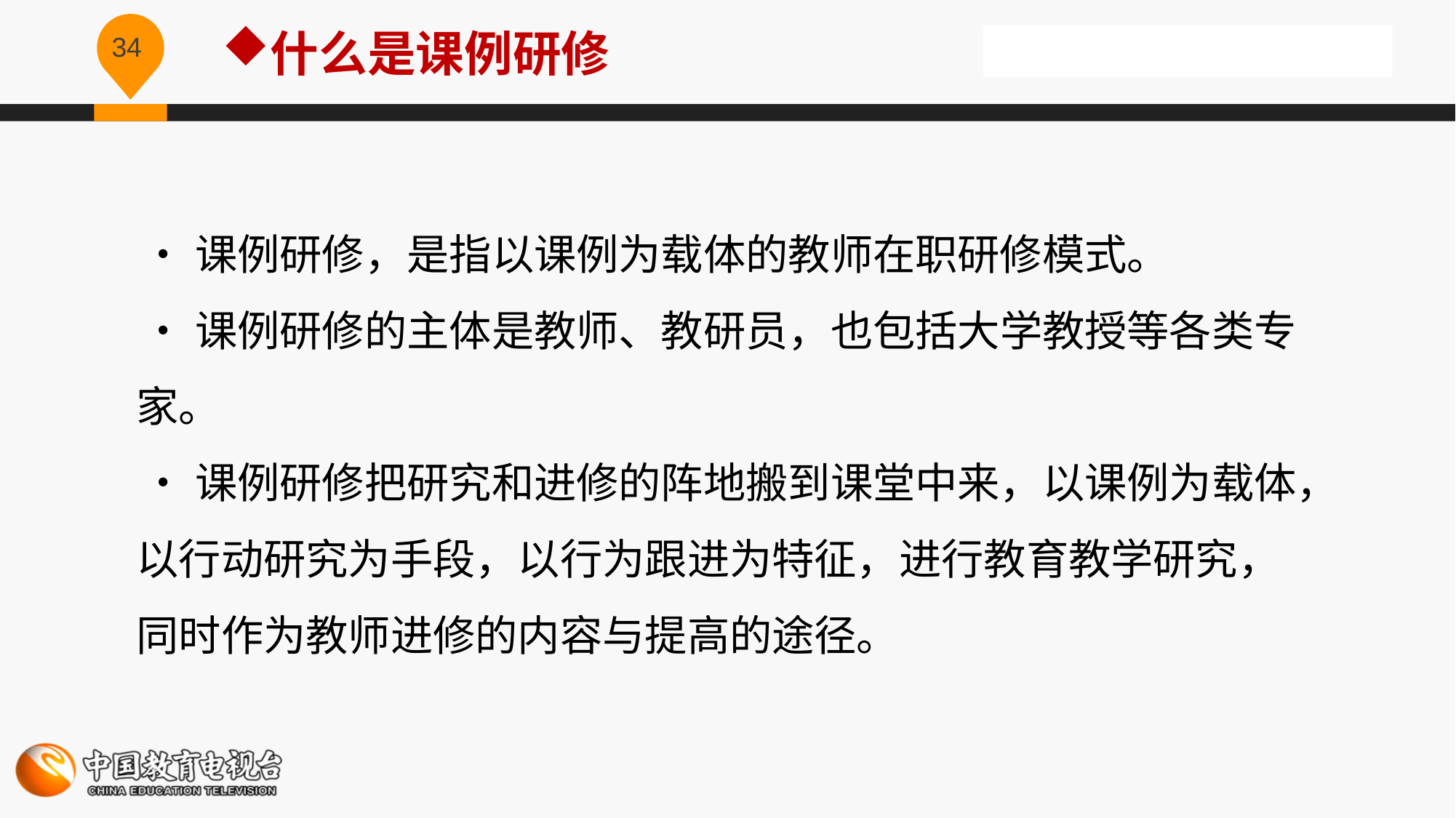

什么是课例研修
       •课例研修，是指以课例为载体的教师在职研修模式。
       •课例研修的主体是教师、教研员，也包括大学教授等各类专家。
       •课例研修把研究和进修的阵地搬到课堂中来，以课例为载体，以行动研究为手段，以行为跟进为特征，进行教育教学研究，同时作为教师进修的内容与提高的途径。